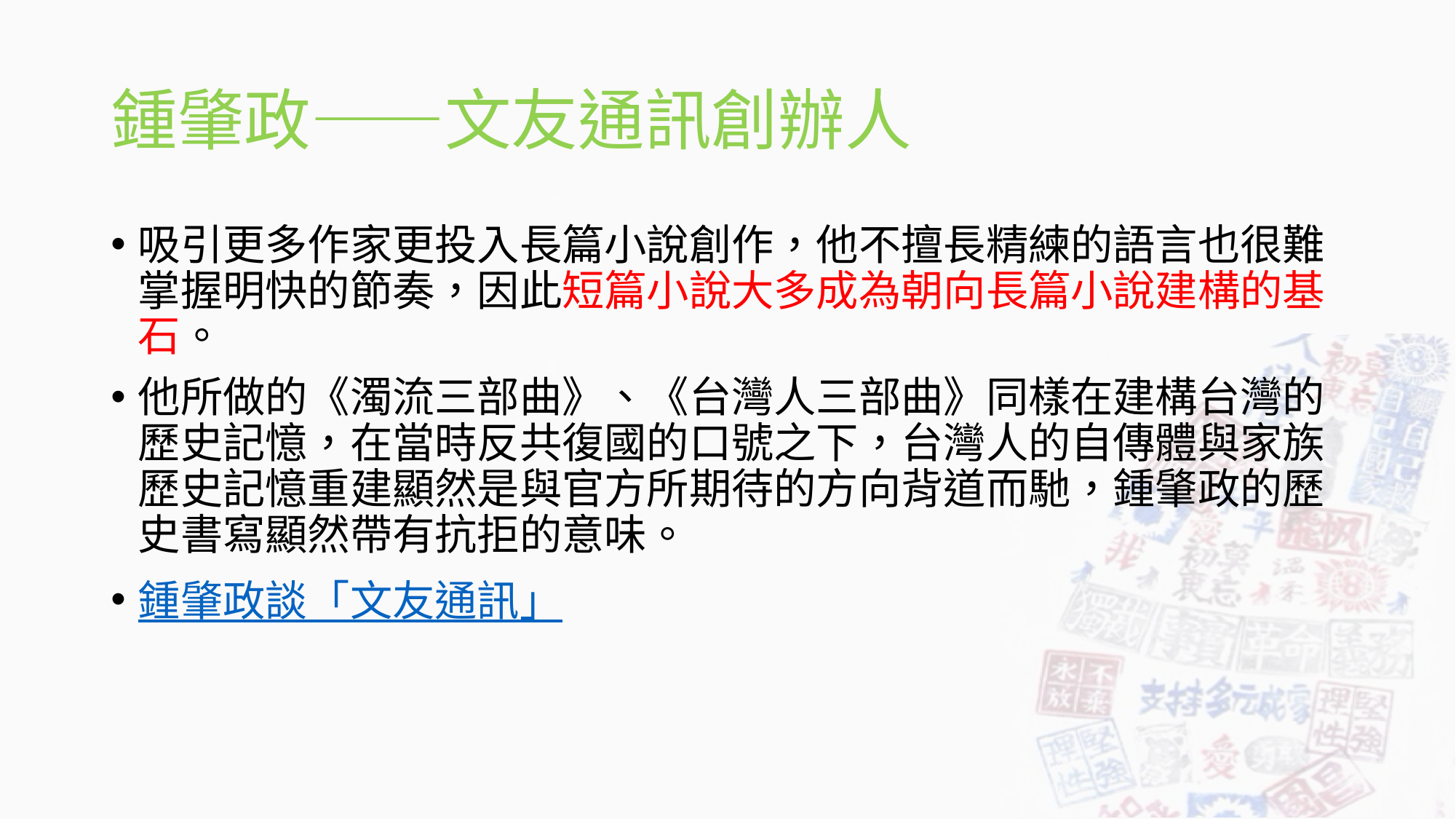

# 鍾肇政——文友通訊創辦人
吸引更多作家更投入長篇小說創作，他不擅長精練的語言也很難掌握明快的節奏，因此短篇小說大多成為朝向長篇小說建構的基石。
他所做的《濁流三部曲》、《台灣人三部曲》同樣在建構台灣的歷史記憶，在當時反共復國的口號之下，台灣人的自傳體與家族歷史記憶重建顯然是與官方所期待的方向背道而馳，鍾肇政的歷史書寫顯然帶有抗拒的意味。
鍾肇政談「文友通訊」